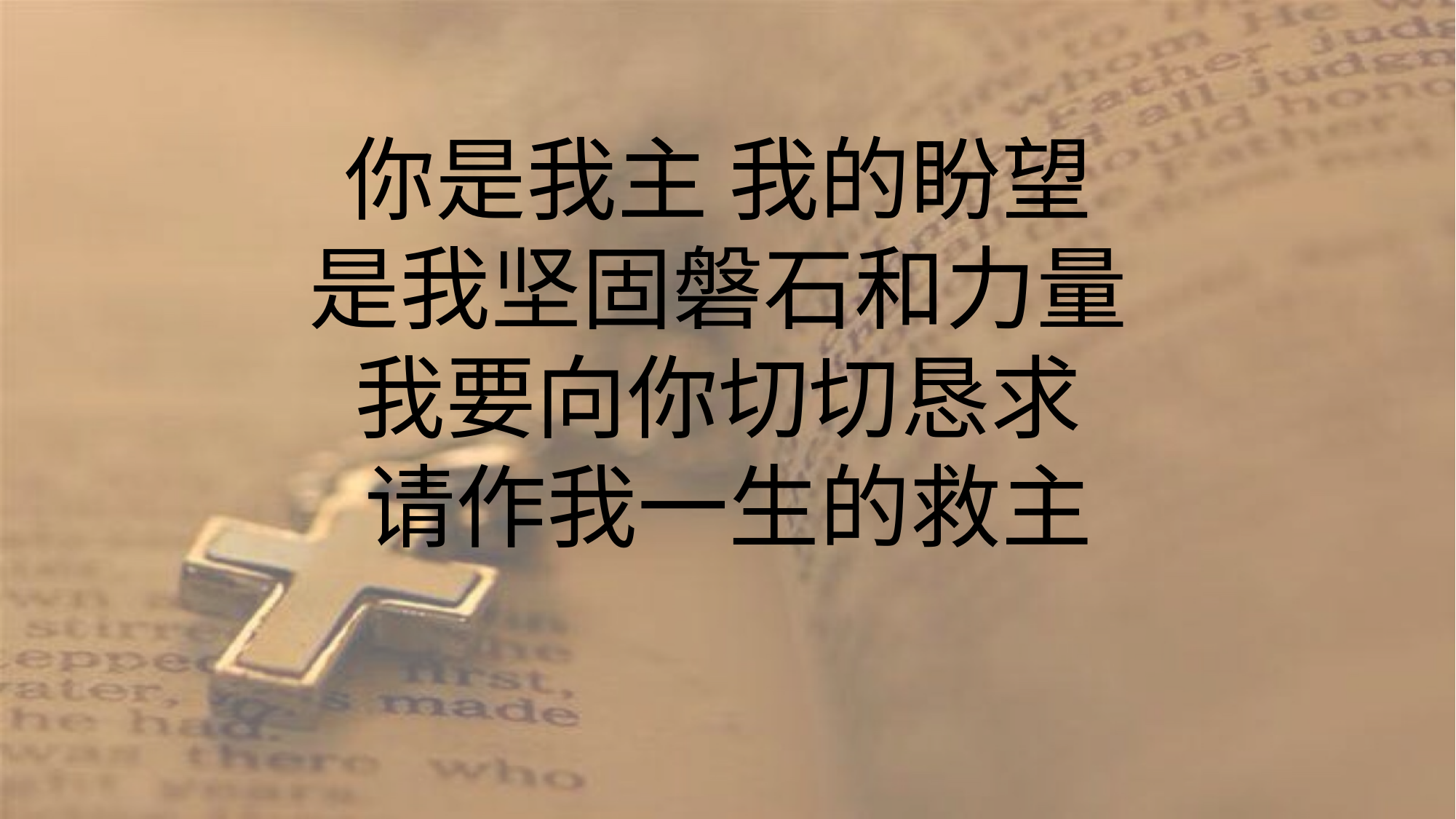

你是我主 我的盼望
是我坚固磐石和力量
我要向你切切恳求
请作我一生的救主